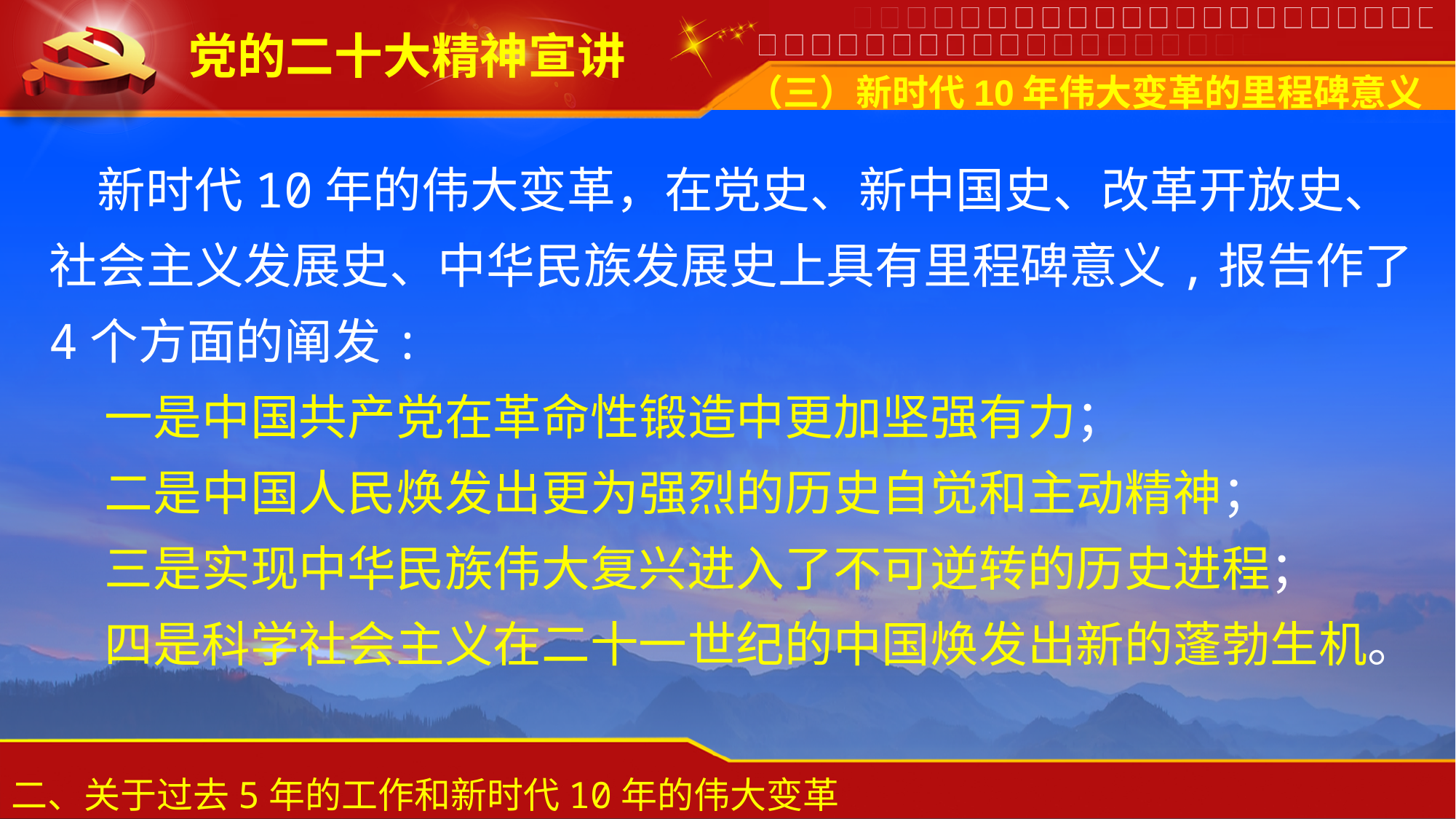

党的二十大精神宣讲
（三）新时代10年伟大变革的里程碑意义
    新时代10年的伟大变革，在党史、新中国史、改革开放史、社会主义发展史、中华民族发展史上具有里程碑意义,报告作了4个方面的阐发:
    一是中国共产党在革命性锻造中更加坚强有力；
    二是中国人民焕发出更为强烈的历史自觉和主动精神；
    三是实现中华民族伟大复兴进入了不可逆转的历史进程；
    四是科学社会主义在二十一世纪的中国焕发出新的蓬勃生机。
二、关于过去5年的工作和新时代10年的伟大变革